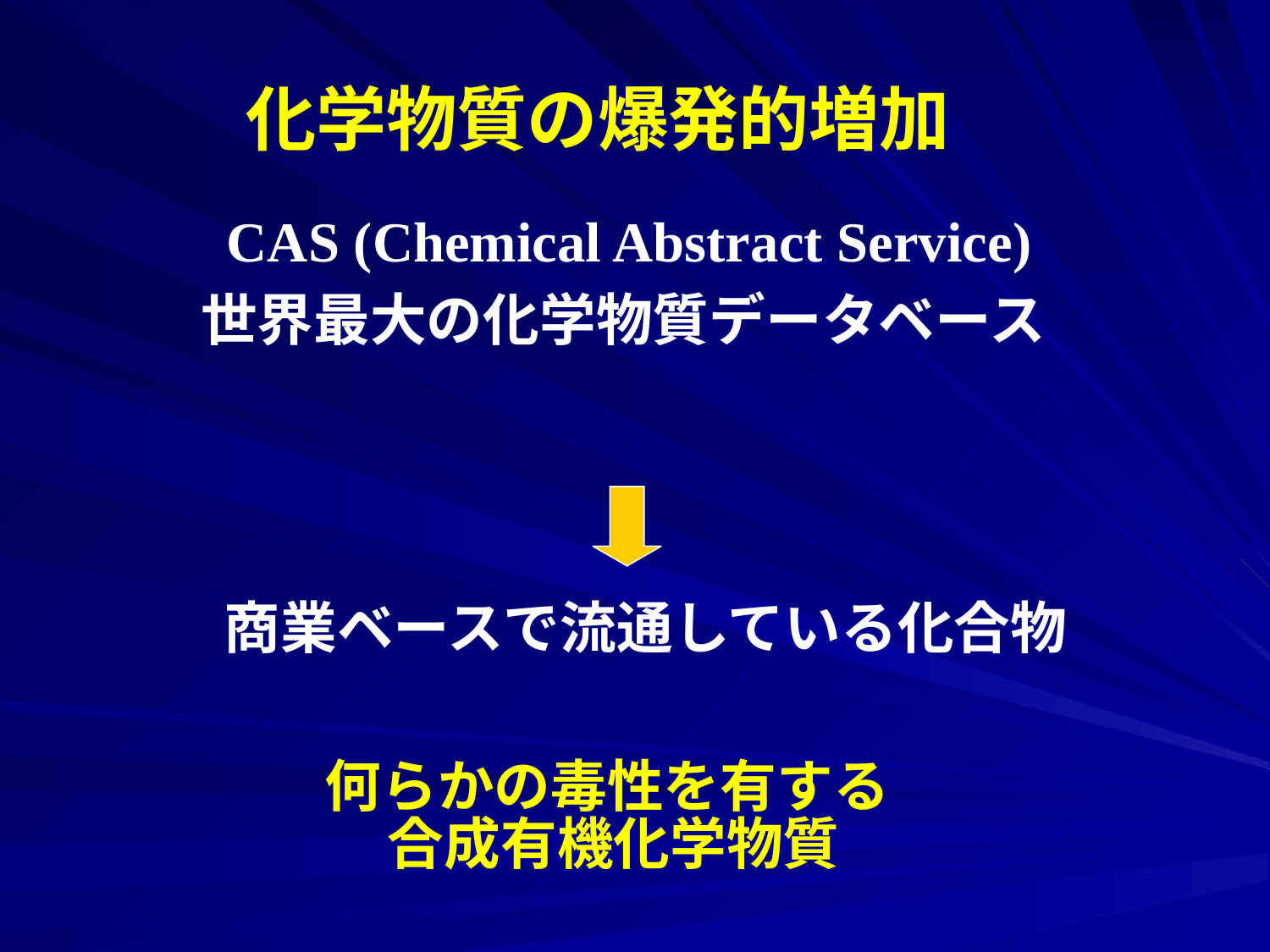

化学物質の爆発的増加
CAS (Chemical Abstract Service)
世界最大の化学物質データベース

商業ベースで流通している化合物
何らかの毒性を有する
合成有機化学物質